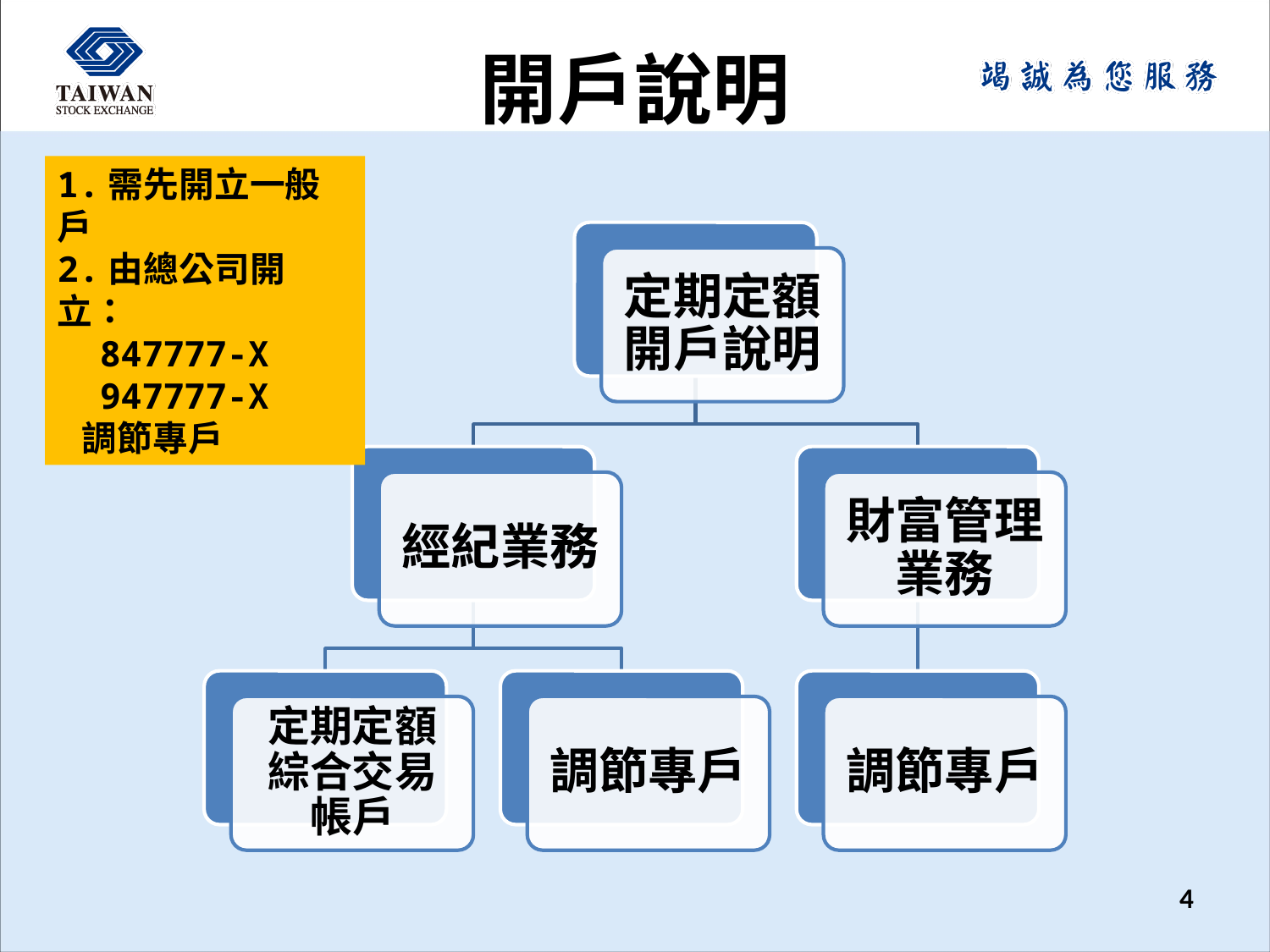

# 開戶說明
1.需先開立一般戶
2.由總公司開立：
  847777-X
  947777-X
  調節專戶
定期定額開戶說明
經紀業務
定期定額綜合交易帳戶
調節專戶
財富管理業務
調節專戶
4